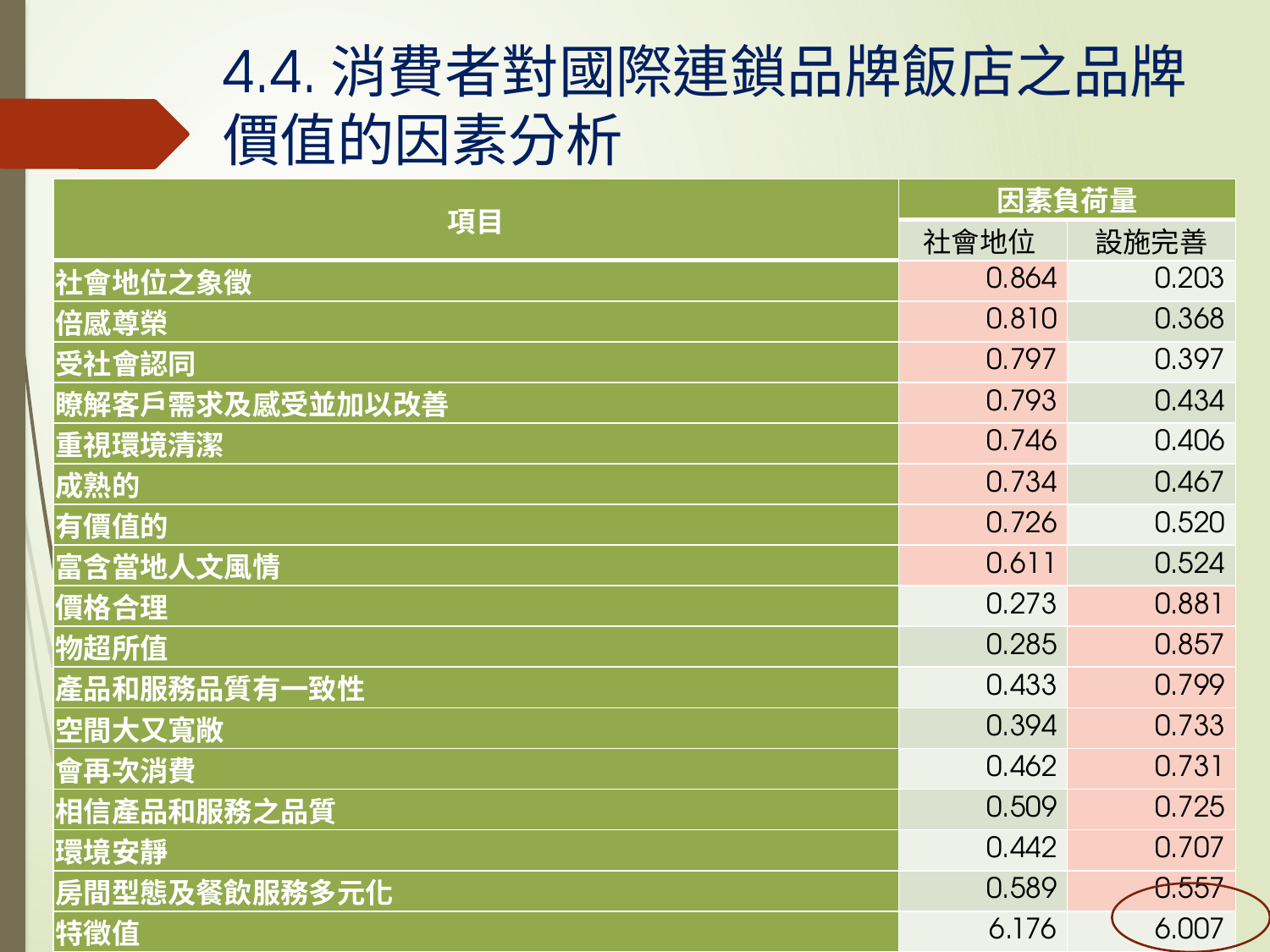

# 4.4.消費者對國際連鎖品牌飯店之品牌價值的因素分析
| 項目 | 因素負荷量 |  |
| --- | --- | --- |
|  | 社會地位 | 設施完善 |
| 社會地位之象徵 | 0.864 | 0.203 |
| 倍感尊榮 | 0.810 | 0.368 |
| 受社會認同 | 0.797 | 0.397 |
| 瞭解客戶需求及感受並加以改善 | 0.793 | 0.434 |
| 重視環境清潔 | 0.746 | 0.406 |
| 成熟的 | 0.734 | 0.467 |
| 有價值的 | 0.726 | 0.520 |
| 富含當地人文風情 | 0.611 | 0.524 |
| 價格合理 | 0.273 | 0.881 |
| 物超所值 | 0.285 | 0.857 |
| 產品和服務品質有一致性 | 0.433 | 0.799 |
| 空間大又寬敞 | 0.394 | 0.733 |
| 會再次消費 | 0.462 | 0.731 |
| 相信產品和服務之品質 | 0.509 | 0.725 |
| 環境安靜 | 0.442 | 0.707 |
| 房間型態及餐飲服務多元化 | 0.589 | 0.557 |
| 特徵值 | 6.176 | 6.007 |
| Cronbach’s alpha | 0.951 | 0.950 |
| 解釋變異量(%) | 38.601 | 37.544 |
| 累積解釋變異量(%) | 38.601 | 76.145 |